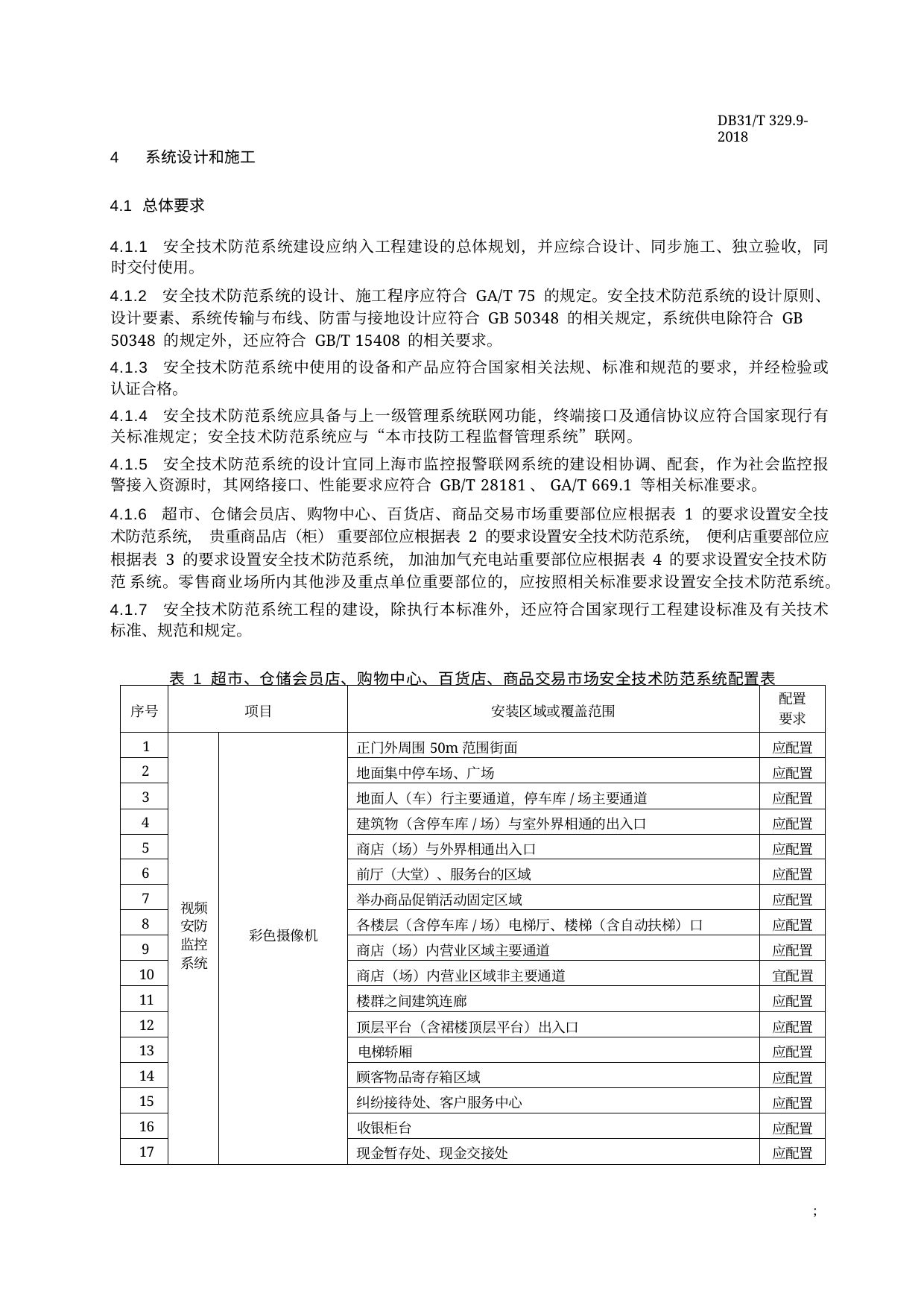

DB31/T 329.9-2018
4     系统设计和施⼯

4.1 总体要求
4.1.1 安全技术防范系统建设应纳入工程建设的总体规划，并应综合设计、同步施工、独立验收，同 时交付使用。
4.1.2 安全技术防范系统的设计、施工程序应符合 GA/T 75 的规定。安全技术防范系统的设计原则、 设计要素、系统传输与布线、防雷与接地设计应符合 GB 50348 的相关规定，系统供电除符合 GB 50348 的规定外，还应符合 GB/T 15408 的相关要求。
4.1.3 安全技术防范系统中使用的设备和产品应符合国家相关法规、标准和规范的要求，并经检验或 认证合格。
4.1.4 安全技术防范系统应具备与上一级管理系统联网功能，终端接口及通信协议应符合国家现行有 关标准规定；安全技术防范系统应与“本市技防工程监督管理系统”联网。
4.1.5 安全技术防范系统的设计宜同上海市监控报警联网系统的建设相协调、配套，作为社会监控报 警接入资源时，其网络接口、性能要求应符合 GB/T 28181、GA/T 669.1 等相关标准要求。
4.1.6 超市、仓储会员店、购物中心、百货店、商品交易市场重要部位应根据表 1 的要求设置安全技 术防范系统， 贵重商品店（柜） 重要部位应根据表 2 的要求设置安全技术防范系统， 便利店重要部位应 根据表 3 的要求设置安全技术防范系统， 加油加气充电站重要部位应根据表 4 的要求设置安全技术防范 系统。零售商业场所内其他涉及重点单位重要部位的，应按照相关标准要求设置安全技术防范系统。
4.1.7 安全技术防范系统工程的建设，除执行本标准外，还应符合国家现行工程建设标准及有关技术 标准、规范和规定。

表 1 超市、仓储会员店、购物中心、百货店、商品交易市场安全技术防范系统配置表
| 序号 | 项目 |  | 安装区域或覆盖范围 | 配置 要求 |
| --- | --- | --- | --- | --- |
| 1 | 视频 安防 监控 系统 | 彩色摄像机 | 正门外周围50m范围街面 | 应配置 |
| 2 |  |  | 地面集中停车场、广场 | 应配置 |
| 3 |  |  | 地面人（车）行主要通道，停车库/场主要通道 | 应配置 |
| 4 |  |  | 建筑物（含停车库/场）与室外界相通的出入口 | 应配置 |
| 5 |  |  | 商店（场）与外界相通出入口 | 应配置 |
| 6 |  |  | 前厅（大堂）、服务台的区域 | 应配置 |
| 7 |  |  | 举办商品促销活动固定区域 | 应配置 |
| 8 |  |  | 各楼层（含停车库/场）电梯厅、楼梯（含自动扶梯）口 | 应配置 |
| 9 |  |  | 商店（场）内营业区域主要通道 | 应配置 |
| 10 |  |  | 商店（场）内营业区域非主要通道 | 宜配置 |
| 11 |  |  | 楼群之间建筑连廊 | 应配置 |
| 12 |  |  | 顶层平台（含裙楼顶层平台）出入口 | 应配置 |
| 13 |  |  | 电梯轿厢 | 应配置 |
| 14 |  |  | 顾客物品寄存箱区域 | 应配置 |
| 15 |  |  | 纠纷接待处、客户服务中心 | 应配置 |
| 16 |  |  | 收银柜台 | 应配置 |
| 17 |  |  | 现金暂存处、现金交接处 | 应配置 |

;